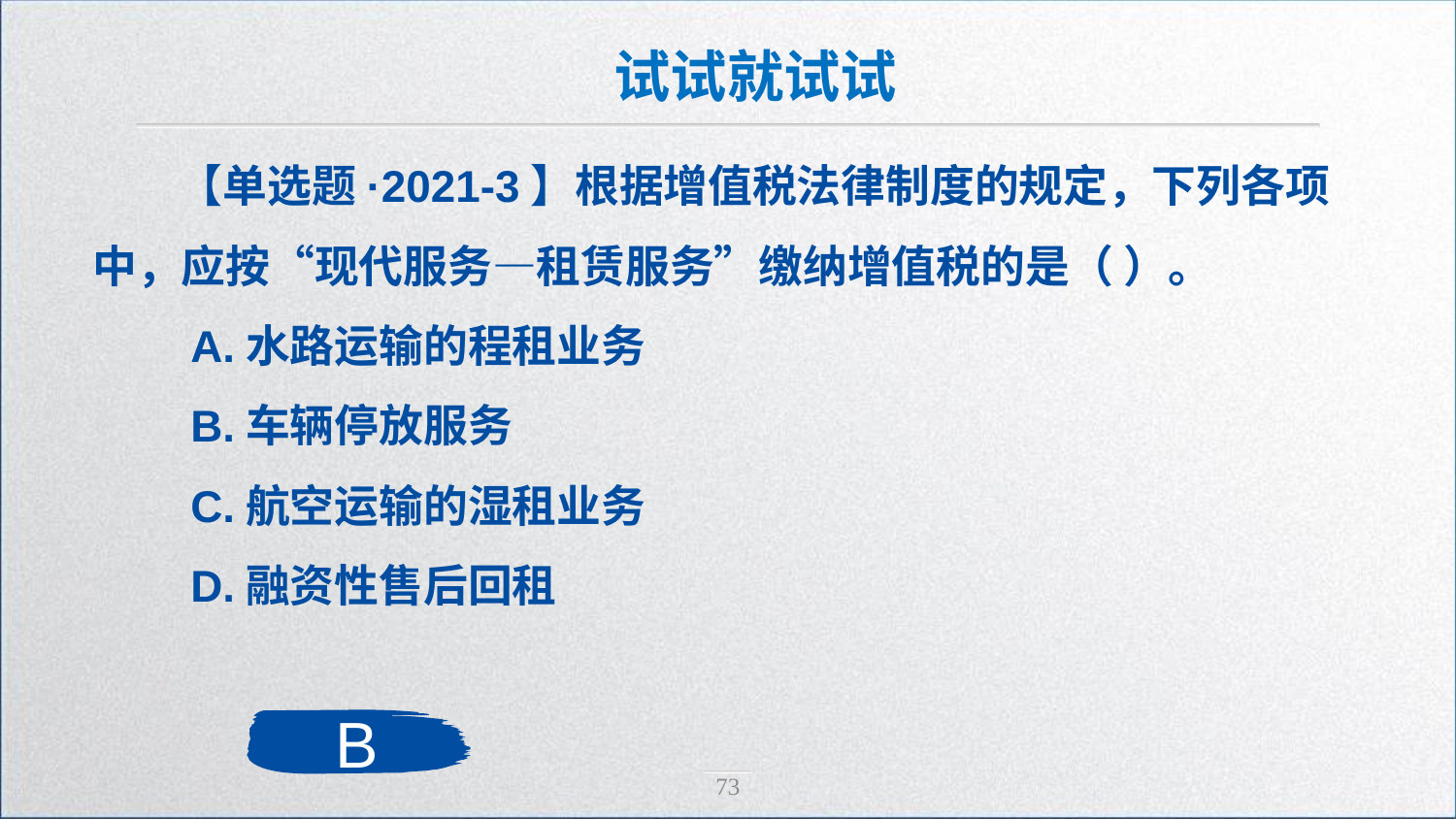

试试就试试
【单选题·2021-3】根据增值税法律制度的规定，下列各项中，应按“现代服务―租赁服务”缴纳增值税的是（ ）。
 A.水路运输的程租业务
 B.车辆停放服务
 C.航空运输的湿租业务
 D.融资性售后回租

B
73